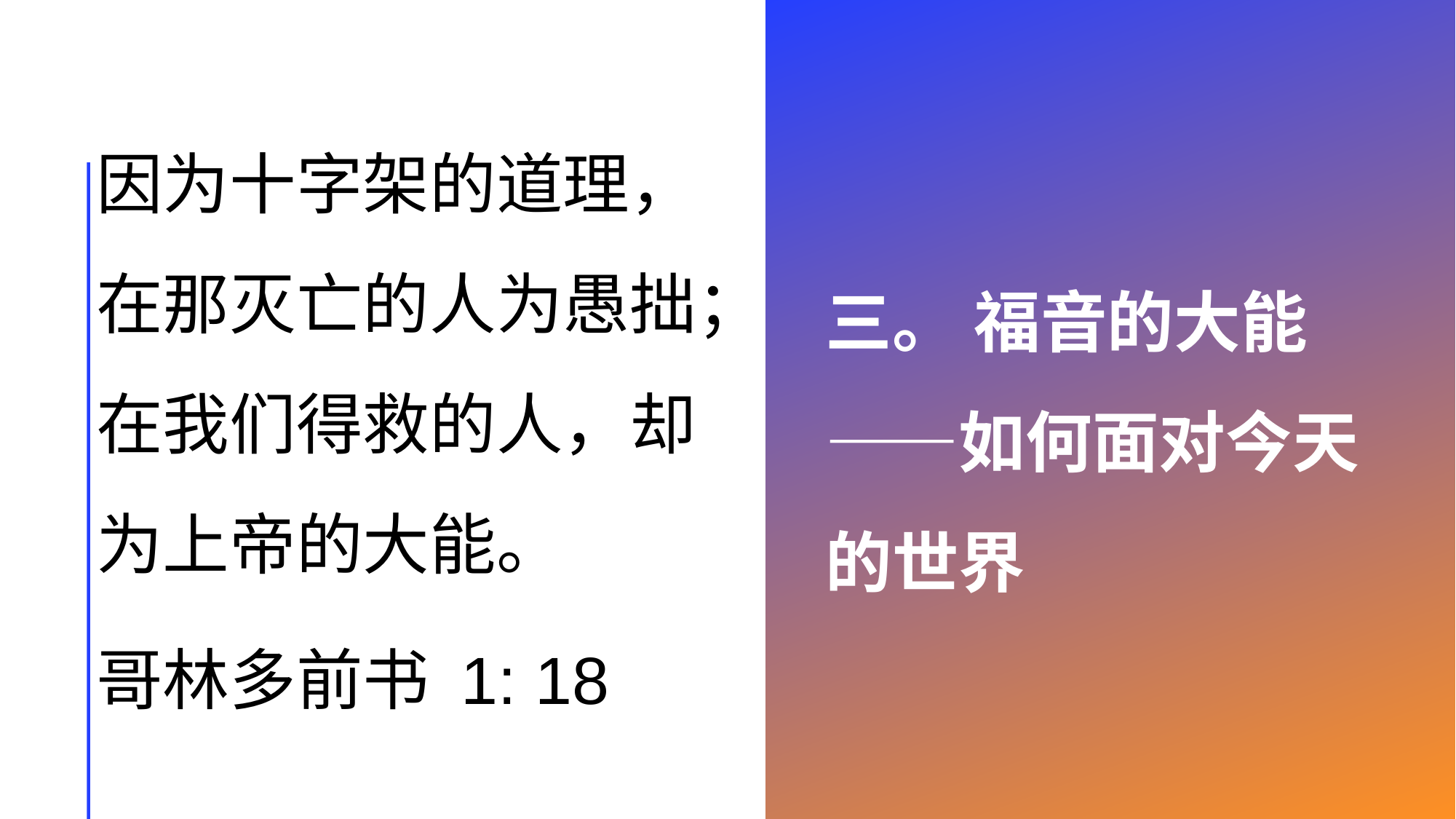

# 三。 福音的大能——如何面对今天的世界
因为十字架的道理，在那灭亡的人为愚拙；在我们得救的人，却为上帝的大能。
哥林多前书 1: 18